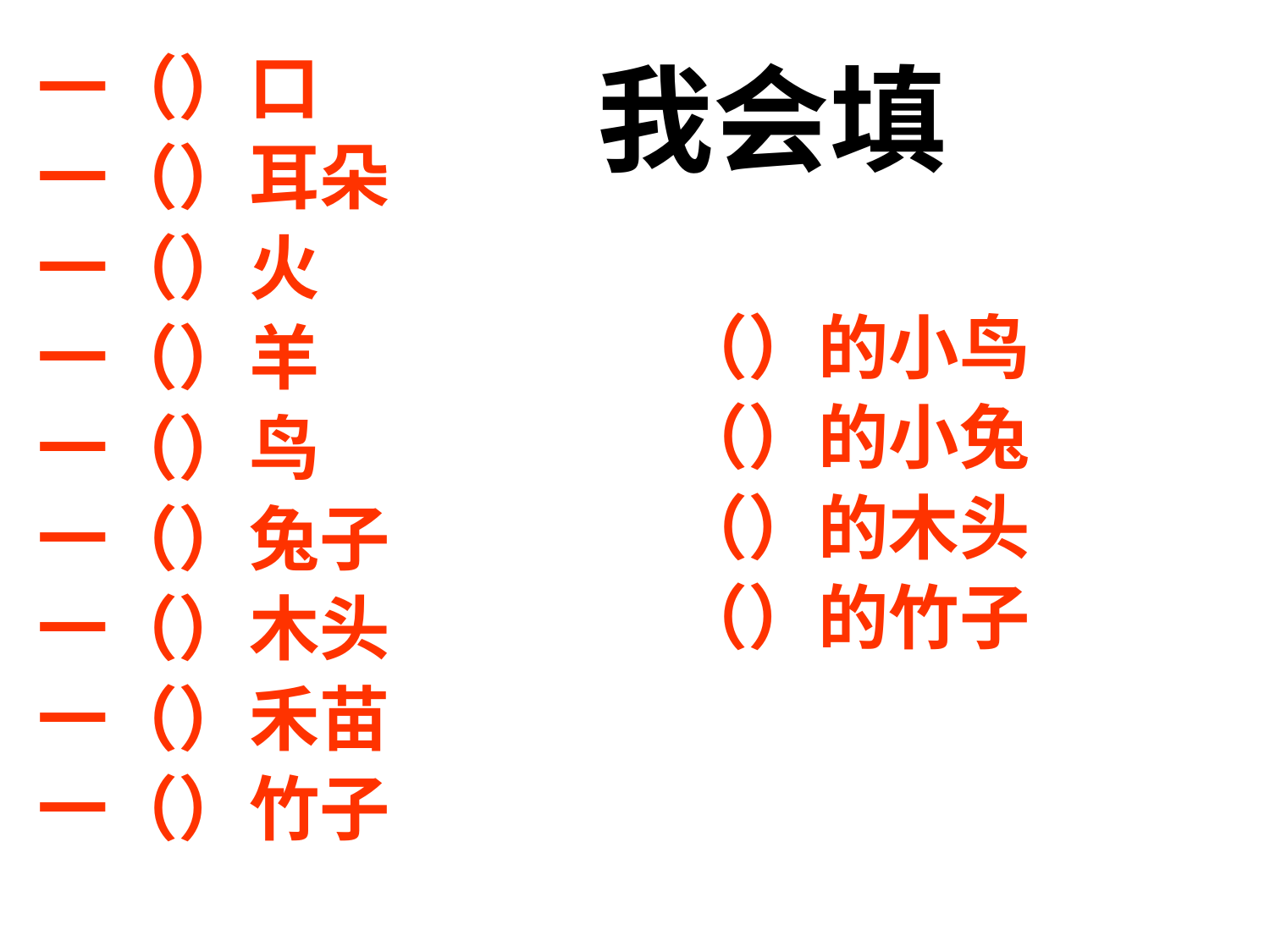

一（）口
一（）耳朵
一（）火
一（）羊
一（）鸟
一（）兔子
一（）木头
一（）禾苗
一（）竹子
我会填
（）的小鸟
（）的小兔
（）的木头
（）的竹子